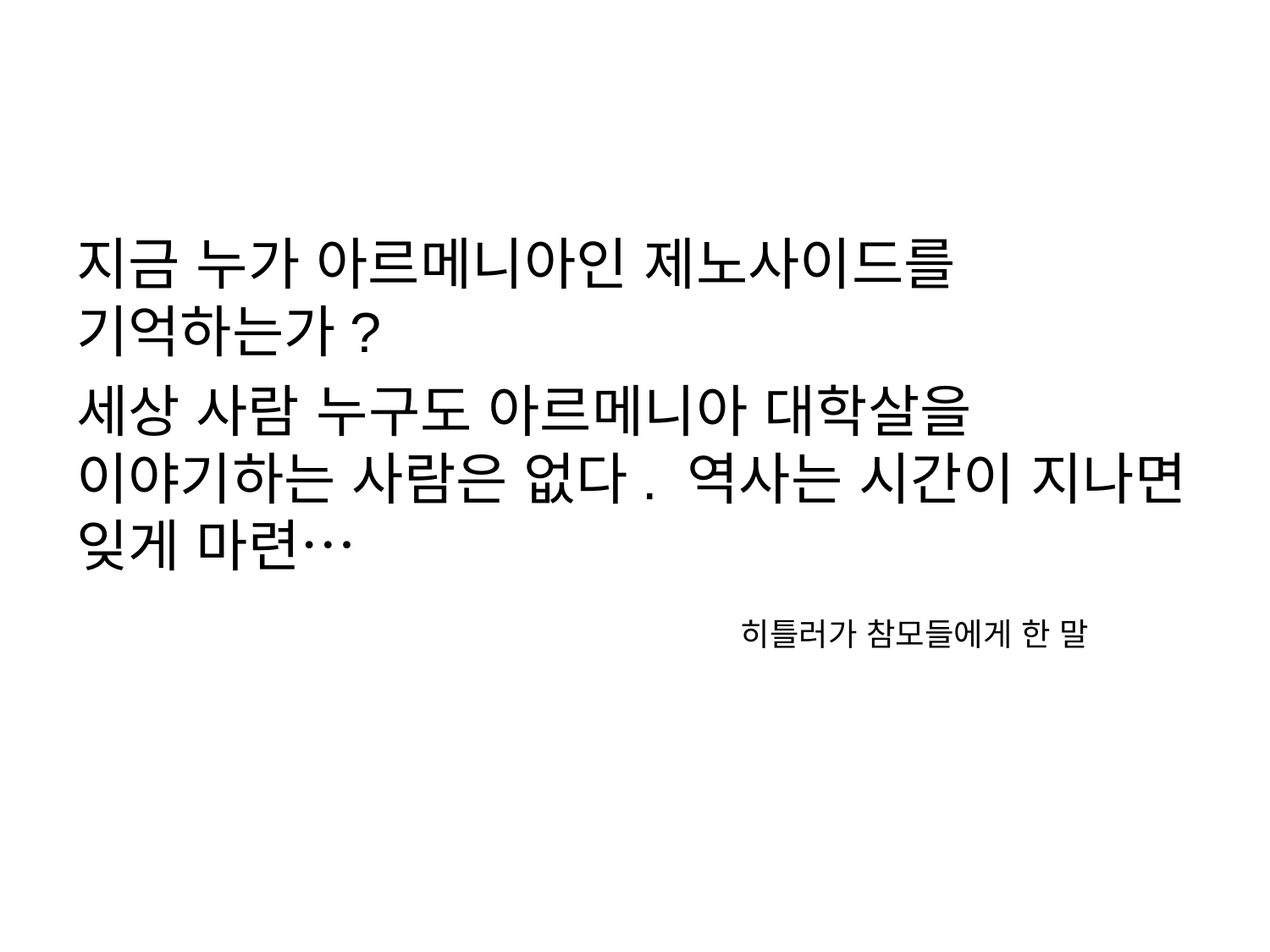

#
지금 누가 아르메니아인 제노사이드를 기억하는가?
세상 사람 누구도 아르메니아 대학살을 이야기하는 사람은 없다. 역사는 시간이 지나면 잊게 마련…
					 히틀러가 참모들에게 한 말